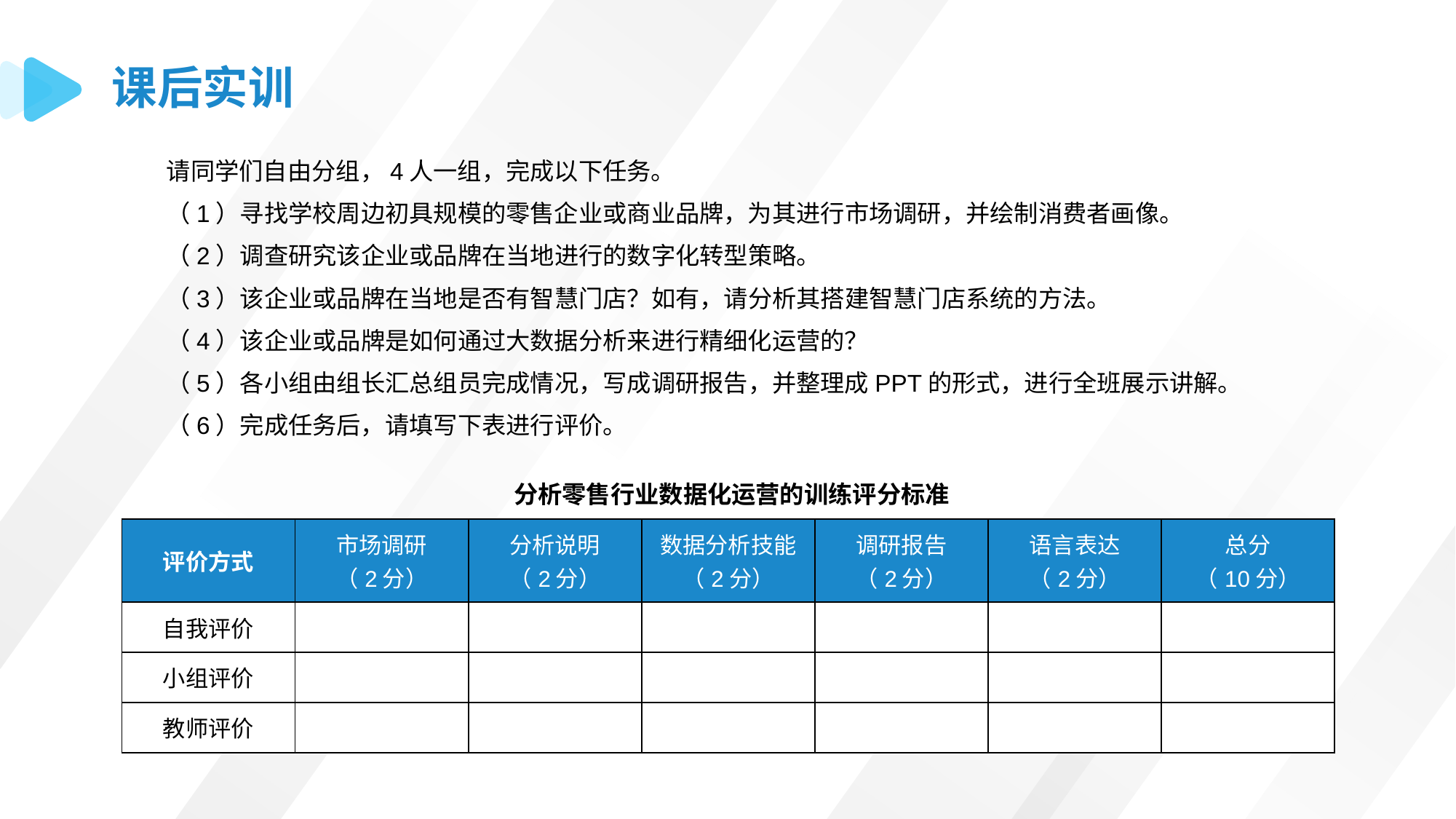

课后实训

请同学们自由分组，4人一组，完成以下任务。
（1）寻找学校周边初具规模的零售企业或商业品牌，为其进行市场调研，并绘制消费者画像。
（2）调查研究该企业或品牌在当地进行的数字化转型策略。
（3）该企业或品牌在当地是否有智慧门店？如有，请分析其搭建智慧门店系统的方法。
（4）该企业或品牌是如何通过大数据分析来进行精细化运营的？
（5）各小组由组长汇总组员完成情况，写成调研报告，并整理成PPT的形式，进行全班展示讲解。
（6）完成任务后，请填写下表进行评价。
分析零售行业数据化运营的训练评分标准
| 评价方式 | 市场调研 （2分） | 分析说明 （2分） | 数据分析技能 （2分） | 调研报告 （2分） | 语言表达 （2分） | 总分 （10分） |
| --- | --- | --- | --- | --- | --- | --- |
| 自我评价 |  |  |  |  |  |  |
| 小组评价 |  |  |  |  |  |  |
| 教师评价 |  |  |  |  |  |  |